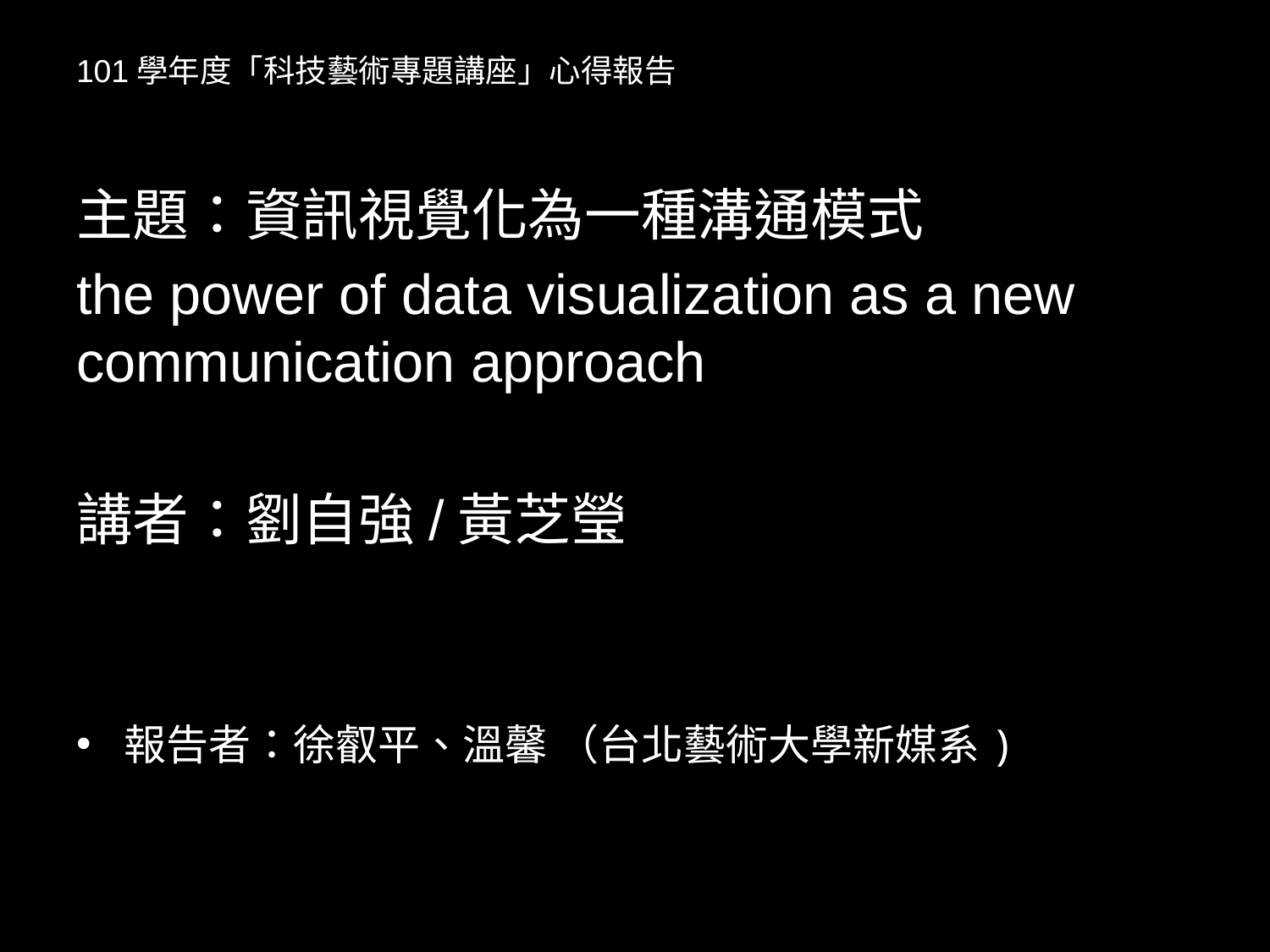

101學年度「科技藝術專題講座」心得報告

主題：資訊視覺化為一種溝通模式
the power of data visualization as a new communication approach

講者：劉自強/黃芝瑩

報告者：徐叡平、溫馨 （台北藝術大學新媒系)